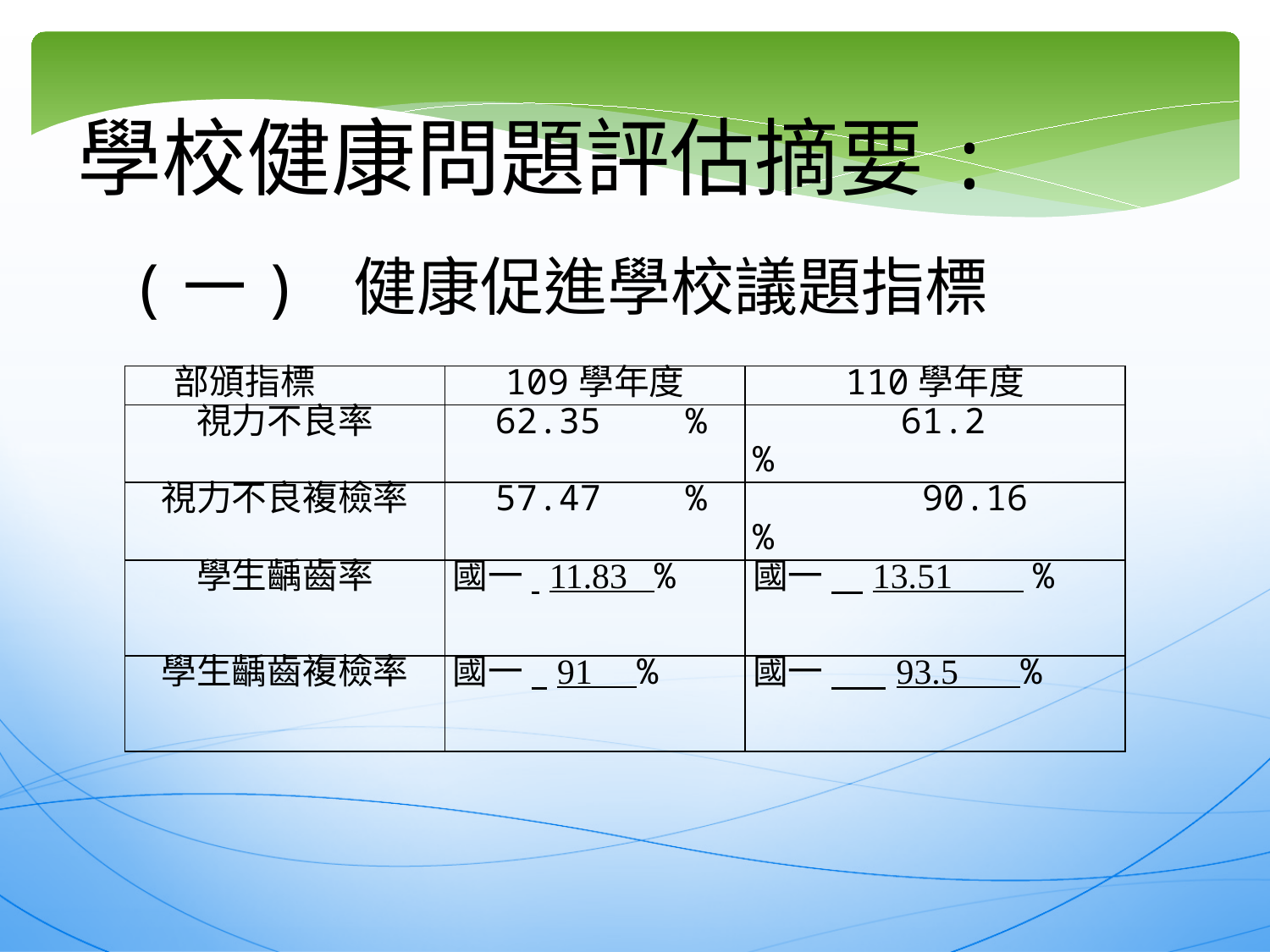

學校健康問題評估摘要:

(一) 健康促進學校議題指標
| 部頒指標 | 109學年度 | 110學年度 |
| --- | --- | --- |
| 視力不良率 | 62.35 % | 61.2 % |
| 視力不良複檢率 | 57.47 % | 90.16 % |
| 學生齲齒率 | 國一 11.83 % | 國一 13.51 % |
| 學生齲齒複檢率 | 國一 91 % | 國一 93.5 % |